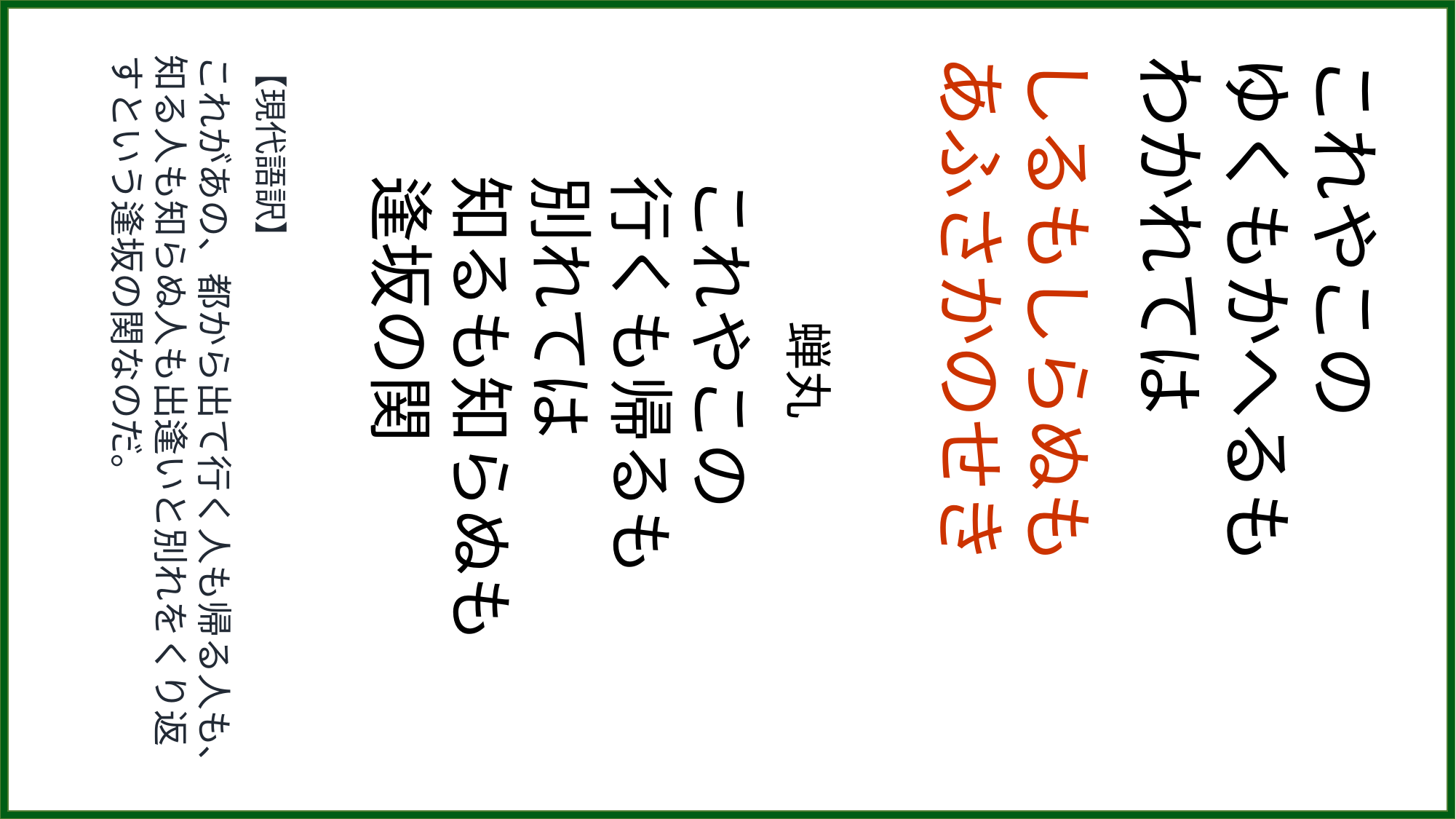

【現代語訳】

これがあの、都から出て行く人も帰る人も、知る人も知らぬ人も出逢いと別れをくり返すという逢坂の関なのだ。
　　　蝉丸

これやこの
行くも帰るも
別れては
知るも知らぬも
逢坂の関
しるもしらぬも
あふさかのせき
これやこの
ゆくもかへるも
わかれては